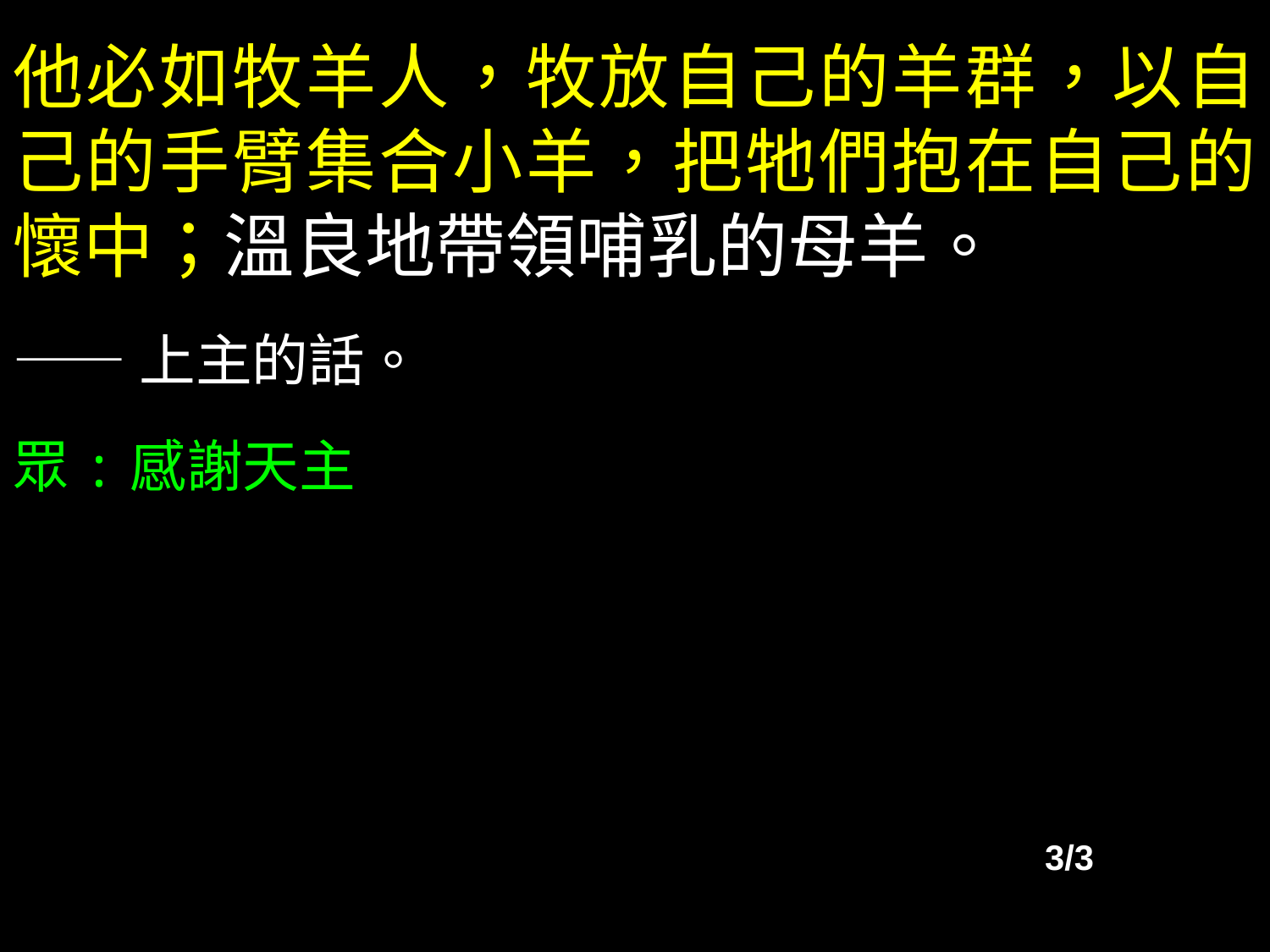

他必如牧羊人，牧放自己的羊群，以自己的手臂集合小羊，把牠們抱在自己的懷中；溫良地帶領哺乳的母羊。
——上主的話。
眾:感謝天主

3/3